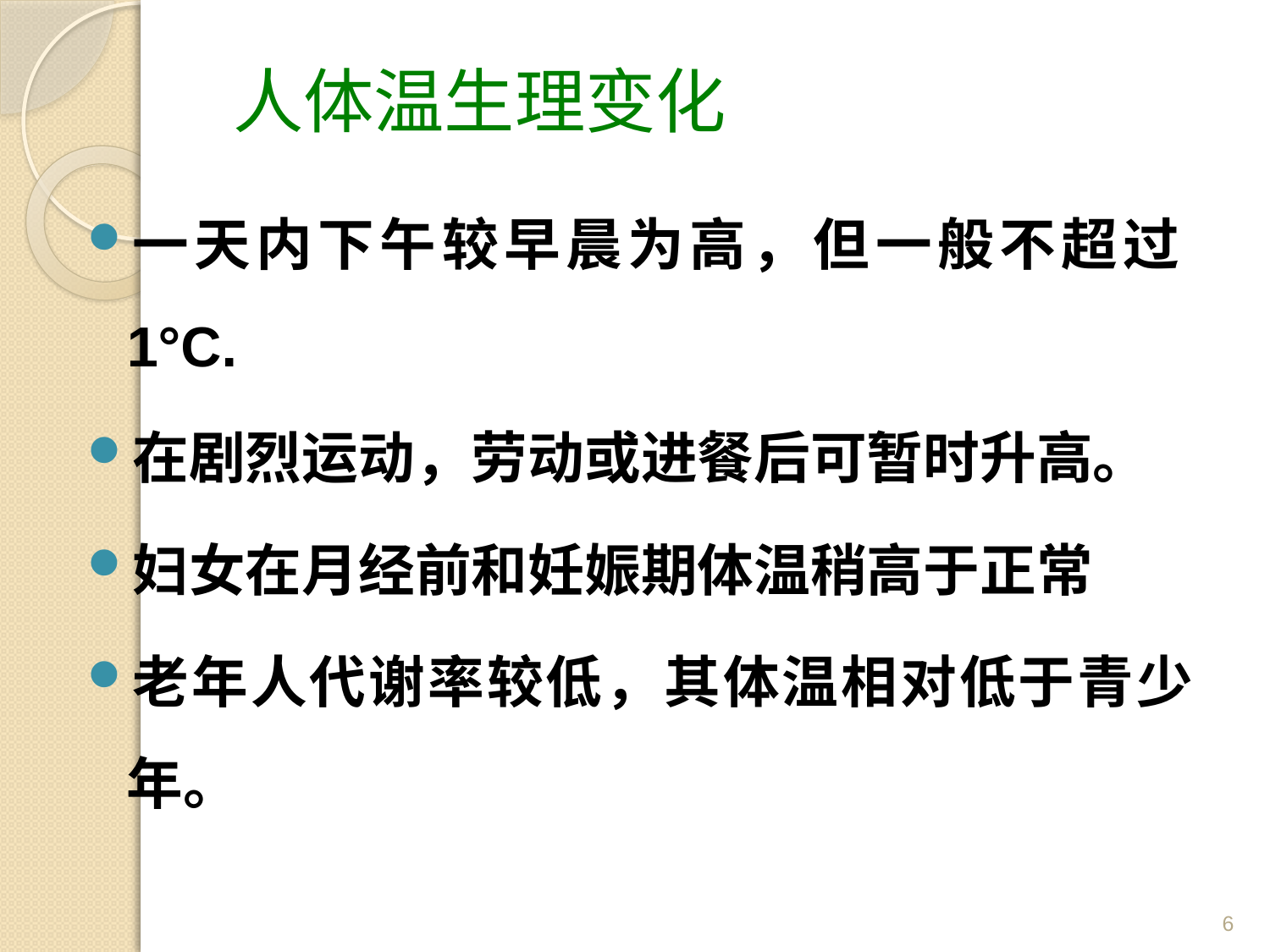

# 人体温生理变化
一天内下午较早晨为高，但一般不超过1°C.
在剧烈运动，劳动或进餐后可暂时升高。
妇女在月经前和妊娠期体温稍高于正常
老年人代谢率较低，其体温相对低于青少年。

6